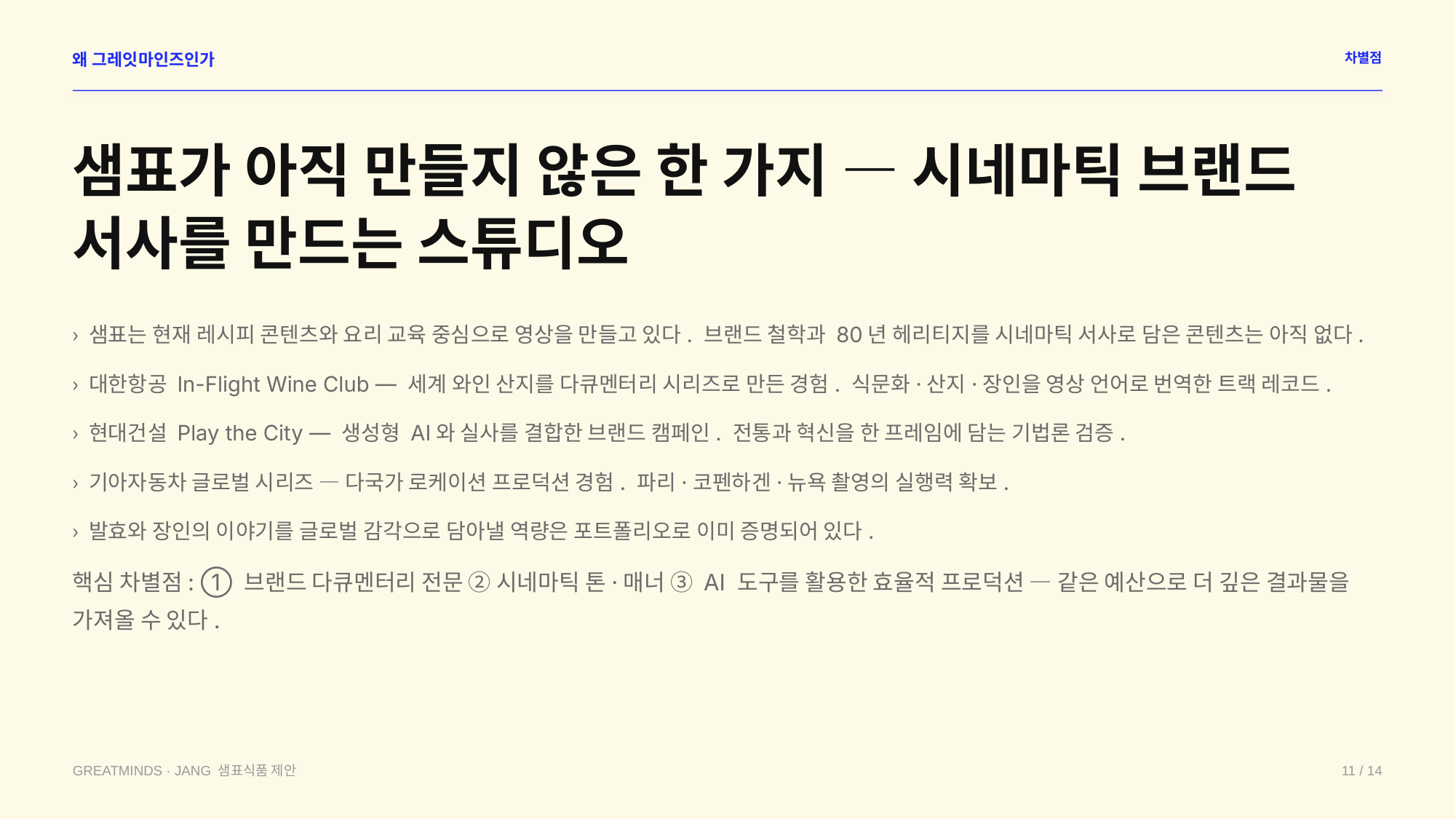

왜 그레잇마인즈인가
차별점

샘표가 아직 만들지 않은 한 가지 — 시네마틱 브랜드 서사를 만드는 스튜디오
› 샘표는 현재 레시피 콘텐츠와 요리 교육 중심으로 영상을 만들고 있다. 브랜드 철학과 80년 헤리티지를 시네마틱 서사로 담은 콘텐츠는 아직 없다.
› 대한항공 In-Flight Wine Club — 세계 와인 산지를 다큐멘터리 시리즈로 만든 경험. 식문화·산지·장인을 영상 언어로 번역한 트랙 레코드.
› 현대건설 Play the City — 생성형 AI와 실사를 결합한 브랜드 캠페인. 전통과 혁신을 한 프레임에 담는 기법론 검증.
› 기아자동차 글로벌 시리즈 — 다국가 로케이션 프로덕션 경험. 파리·코펜하겐·뉴욕 촬영의 실행력 확보.
› 발효와 장인의 이야기를 글로벌 감각으로 담아낼 역량은 포트폴리오로 이미 증명되어 있다.
핵심 차별점: ① 브랜드 다큐멘터리 전문 ② 시네마틱 톤·매너 ③ AI 도구를 활용한 효율적 프로덕션 — 같은 예산으로 더 깊은 결과물을 가져올 수 있다.
GREATMINDS · JANG 샘표식품 제안
11 / 14